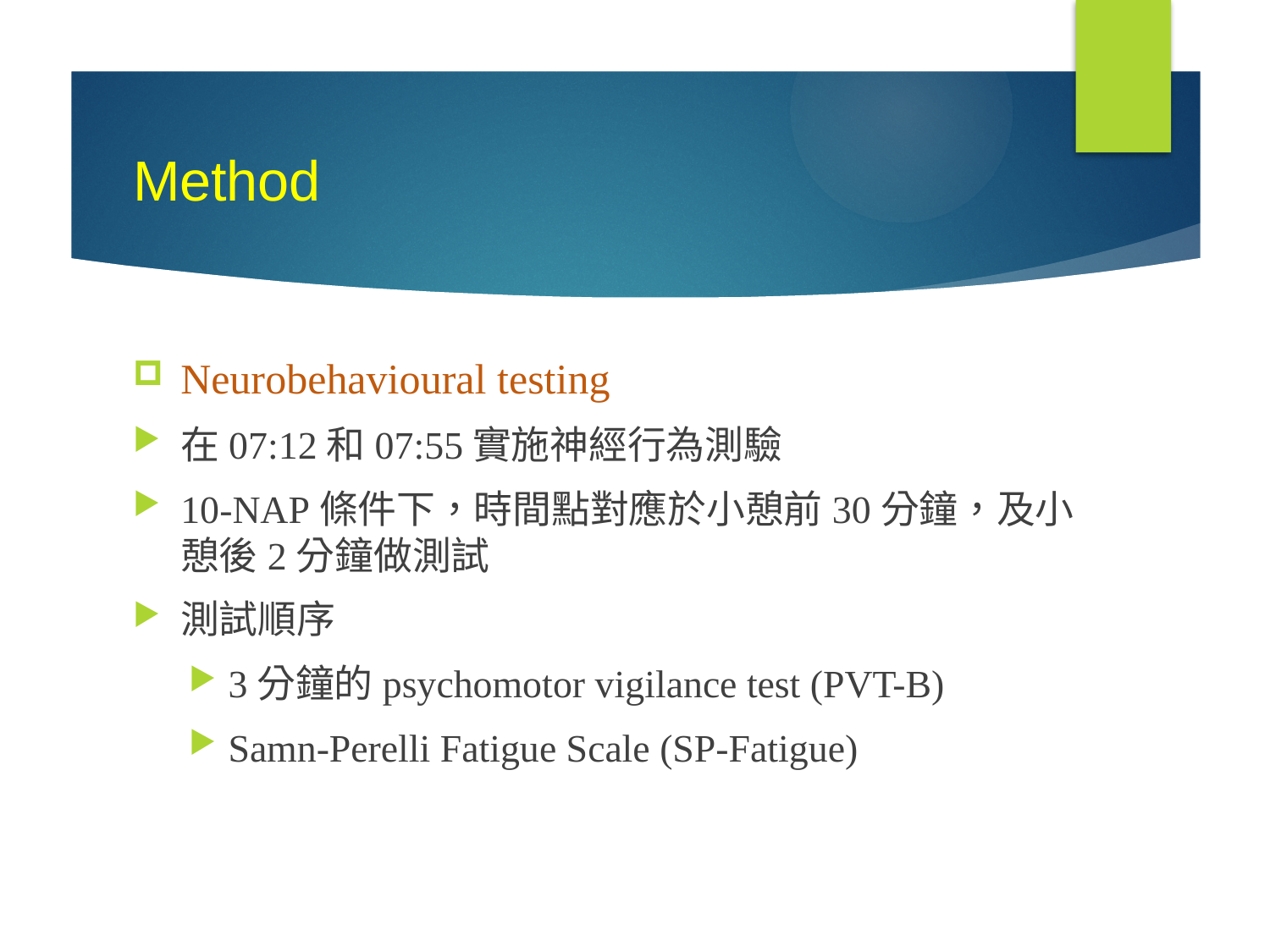

# Method
Neurobehavioural testing
在07:12和07:55實施神經行為測驗
10-NAP條件下，時間點對應於小憩前30分鐘，及小憩後2分鐘做測試
測試順序
3分鐘的psychomotor vigilance test (PVT-B)
Samn-Perelli Fatigue Scale (SP-Fatigue)